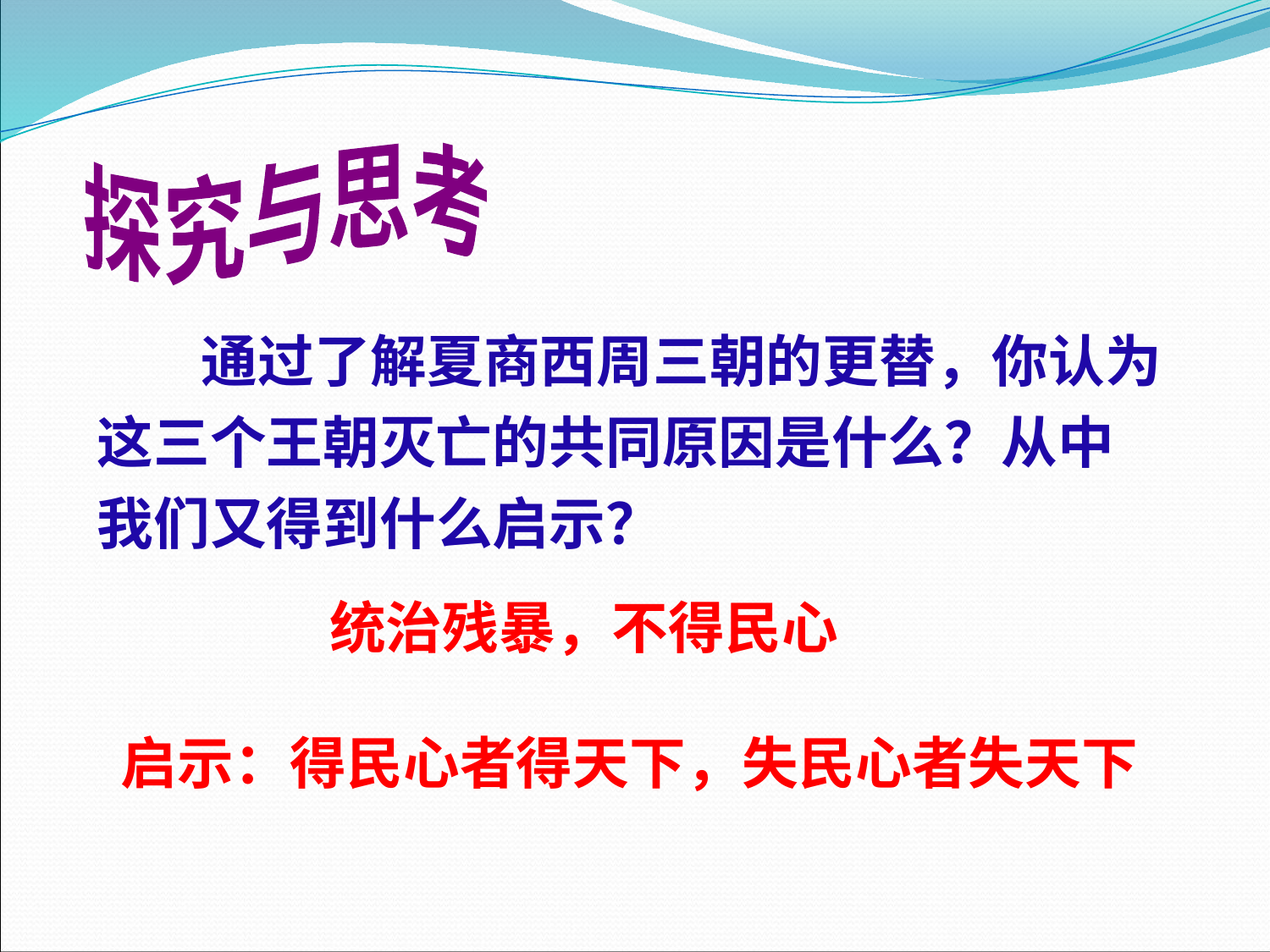

探究与思考
       通过了解夏商西周三朝的更替，你认为这三个王朝灭亡的共同原因是什么？从中我们又得到什么启示？
统治残暴，不得民心
启示：得民心者得天下，失民心者失天下